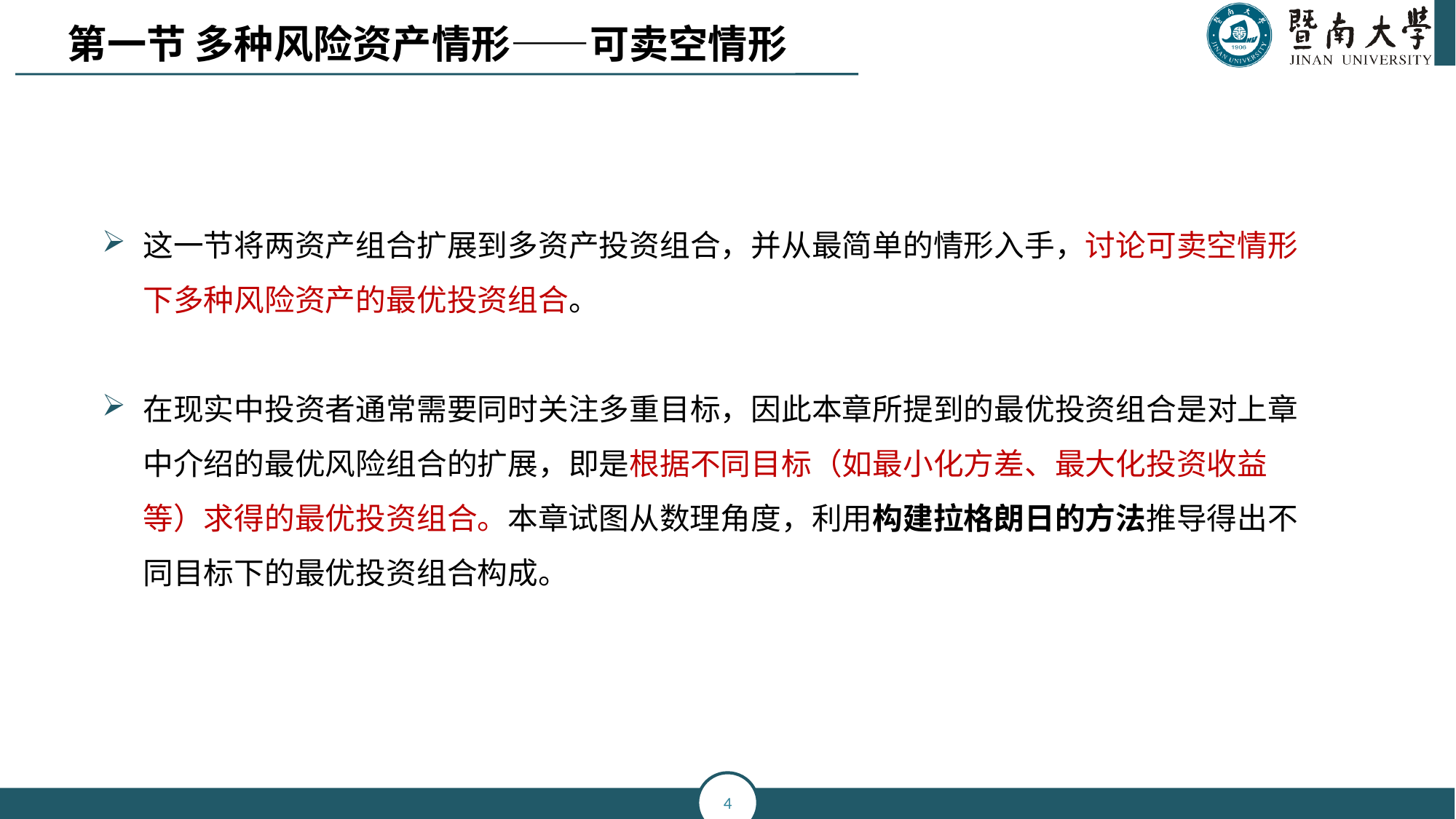

第一节 多种风险资产情形——可卖空情形
这一节将两资产组合扩展到多资产投资组合，并从最简单的情形入手，讨论可卖空情形下多种风险资产的最优投资组合。

在现实中投资者通常需要同时关注多重目标，因此本章所提到的最优投资组合是对上章中介绍的最优风险组合的扩展，即是根据不同目标（如最小化方差、最大化投资收益等）求得的最优投资组合。本章试图从数理角度，利用构建拉格朗日的方法推导得出不同目标下的最优投资组合构成。